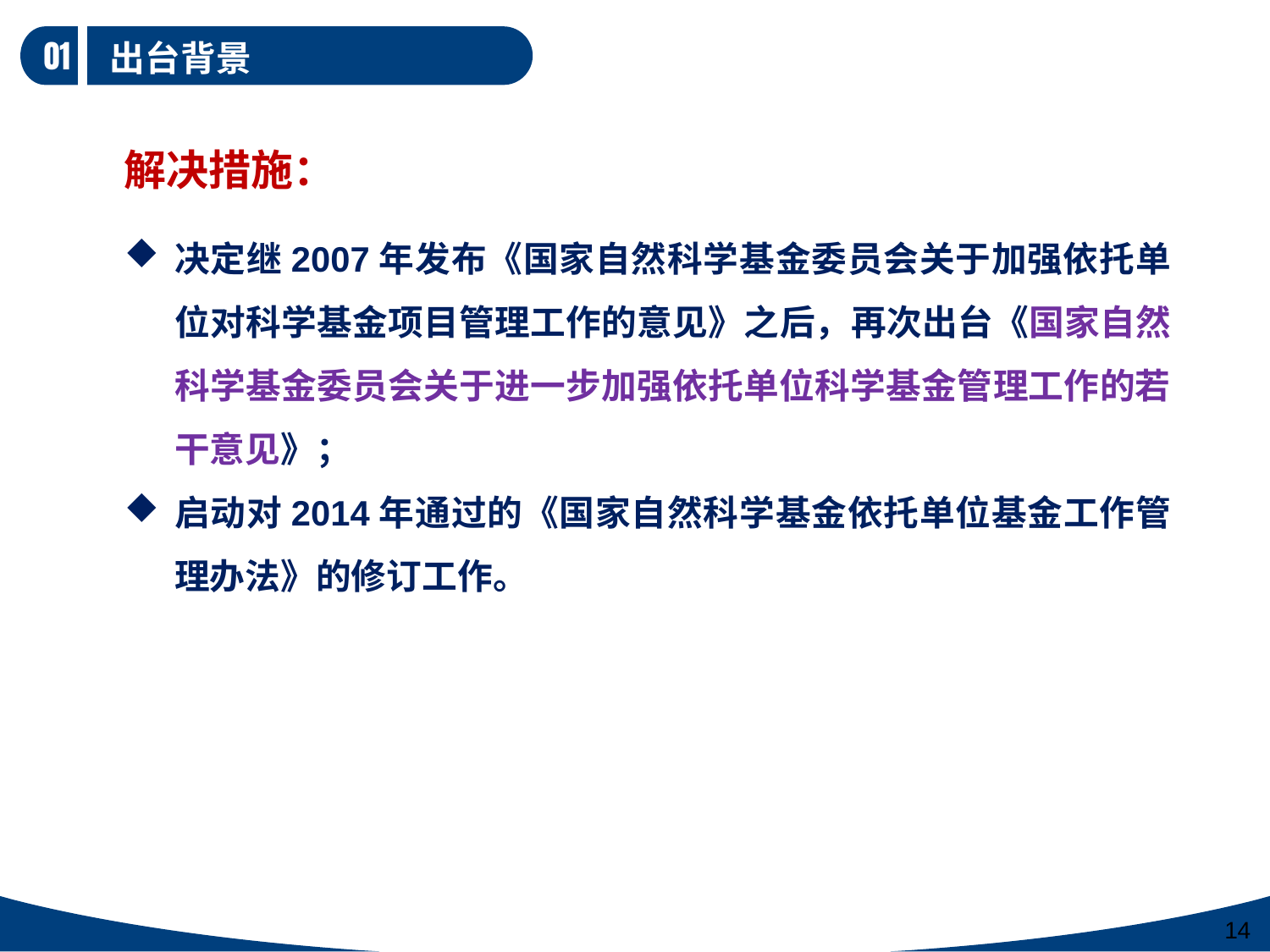

出台背景
01

解决措施：
决定继2007年发布《国家自然科学基金委员会关于加强依托单位对科学基金项目管理工作的意见》之后，再次出台《国家自然科学基金委员会关于进一步加强依托单位科学基金管理工作的若干意见》；
启动对2014年通过的《国家自然科学基金依托单位基金工作管理办法》的修订工作。

14